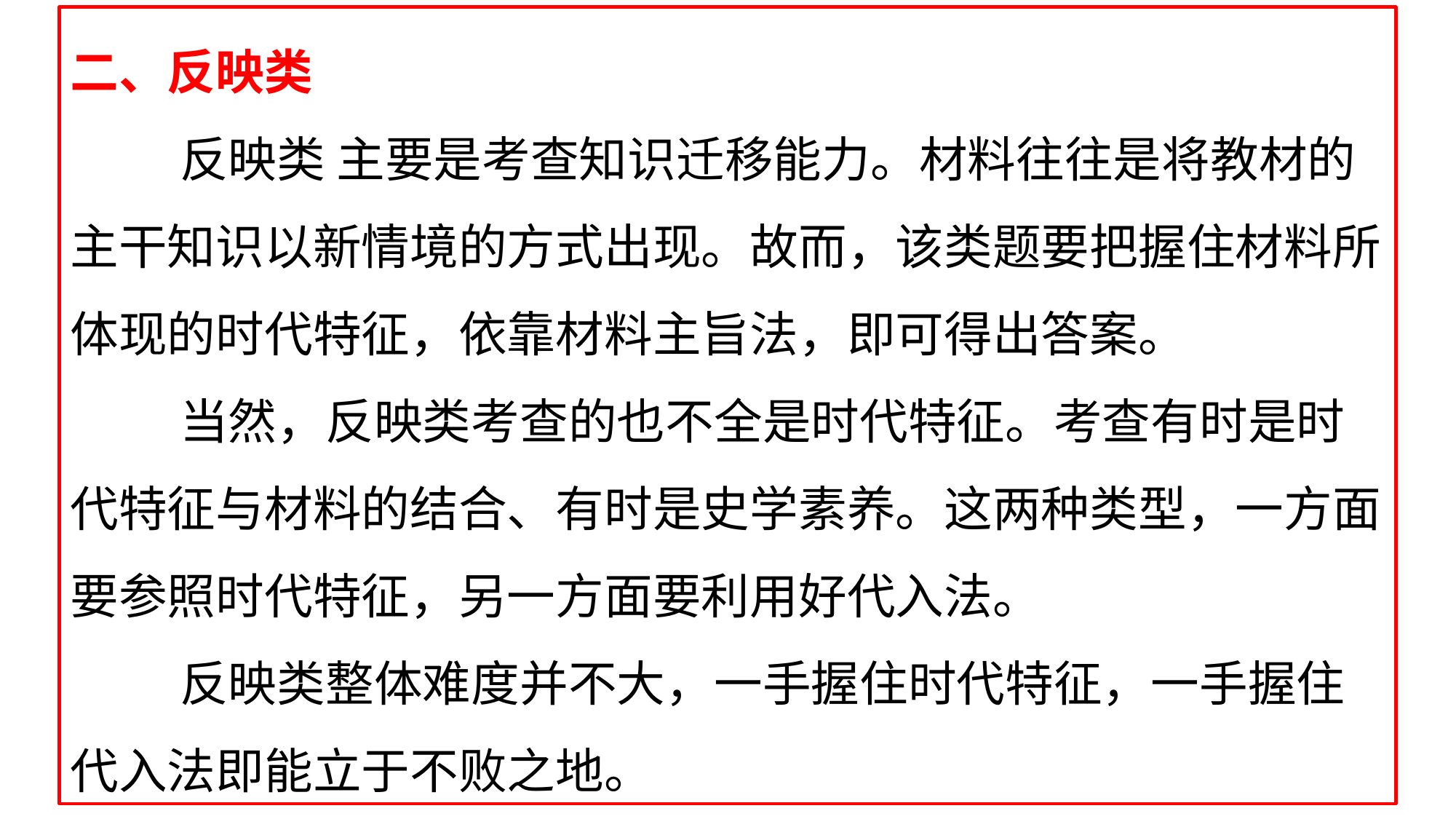

二、反映类
         反映类 主要是考查知识迁移能力。材料往往是将教材的主干知识以新情境的方式出现。故而，该类题要把握住材料所体现的时代特征，依靠材料主旨法，即可得出答案。
         当然，反映类考查的也不全是时代特征。考查有时是时代特征与材料的结合、有时是史学素养。这两种类型，一方面要参照时代特征，另一方面要利用好代入法。
         反映类整体难度并不大，一手握住时代特征，一手握住代入法即能立于不败之地。